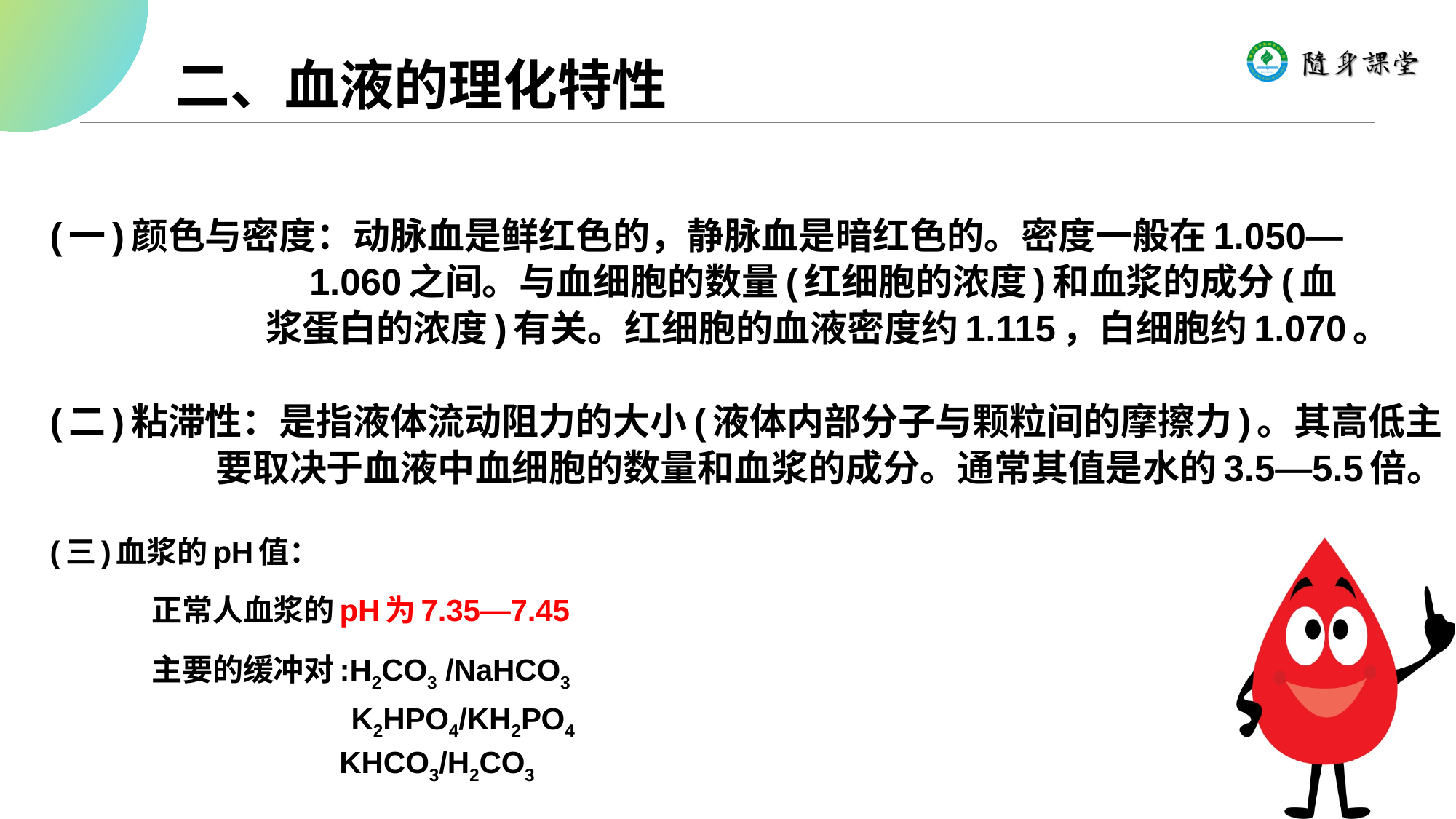

# 二、血液的理化特性

(一)颜色与密度：动脉血是鲜红色的，静脉血是暗红色的。密度一般在1.050—
                         1.060之间。与血细胞的数量(红细胞的浓度)和血浆的成分(血
                         浆蛋白的浓度)有关。红细胞的血液密度约1.115，白细胞约1.070。

(二)粘滞性：是指液体流动阻力的大小(液体内部分子与颗粒间的摩擦力)。其高低主
                   要取决于血液中血细胞的数量和血浆的成分。通常其值是水的3.5—5.5倍。

(三)血浆的pH值：
              正常人血浆的pH为7.35—7.45
              主要的缓冲对:H2CO3 /NaHCO3
                                    K2HPO4/KH2PO4
                                   KHCO3/H2CO3